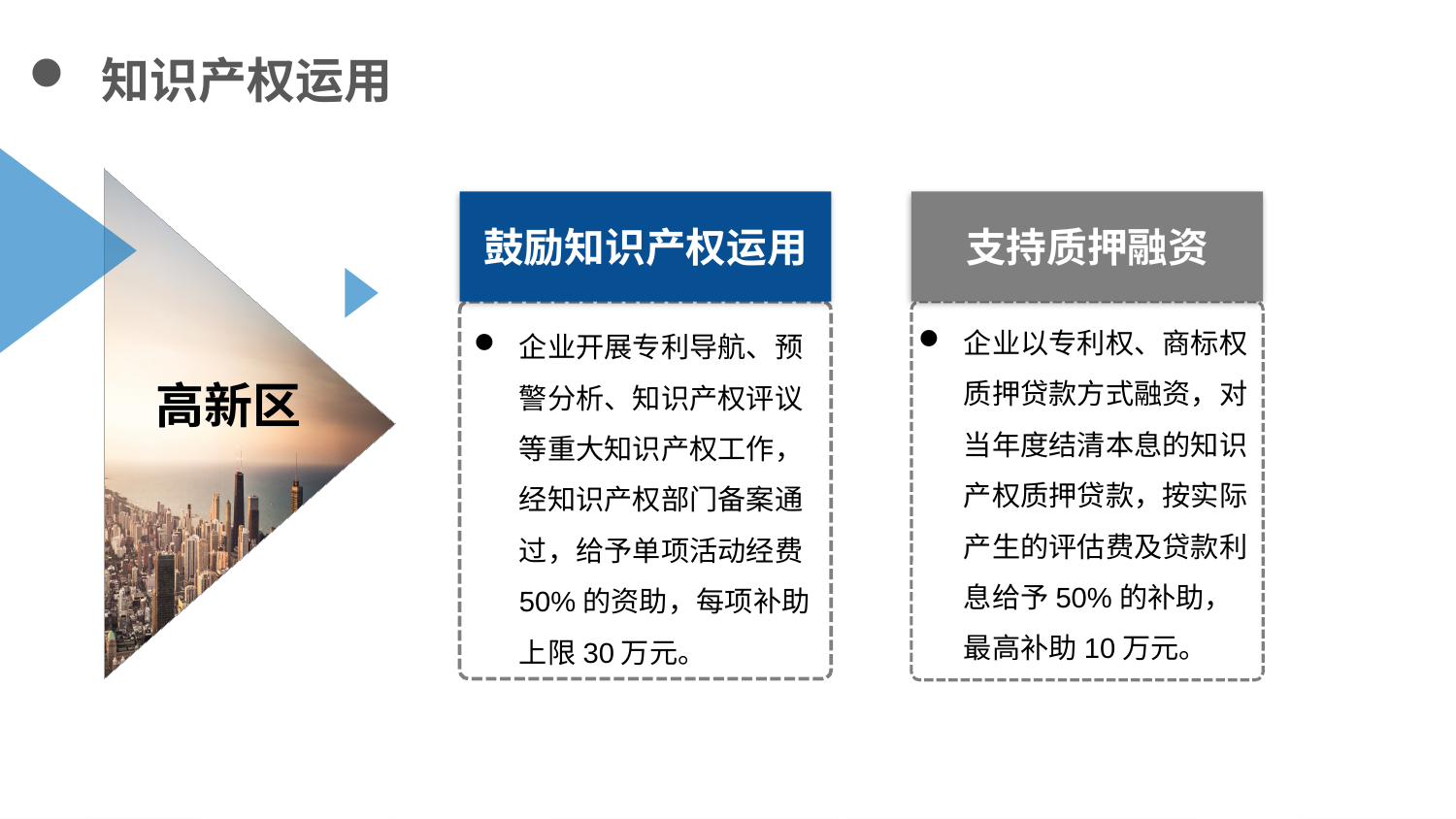

知识产权运用

鼓励知识产权运用
支持质押融资

企业以专利权、商标权质押贷款方式融资，对当年度结清本息的知识产权质押贷款，按实际产生的评估费及贷款利息给予50%的补助，最高补助10万元。

企业开展专利导航、预警分析、知识产权评议等重大知识产权工作，经知识产权部门备案通过，给予单项活动经费50%的资助，每项补助上限30万元。
高新区